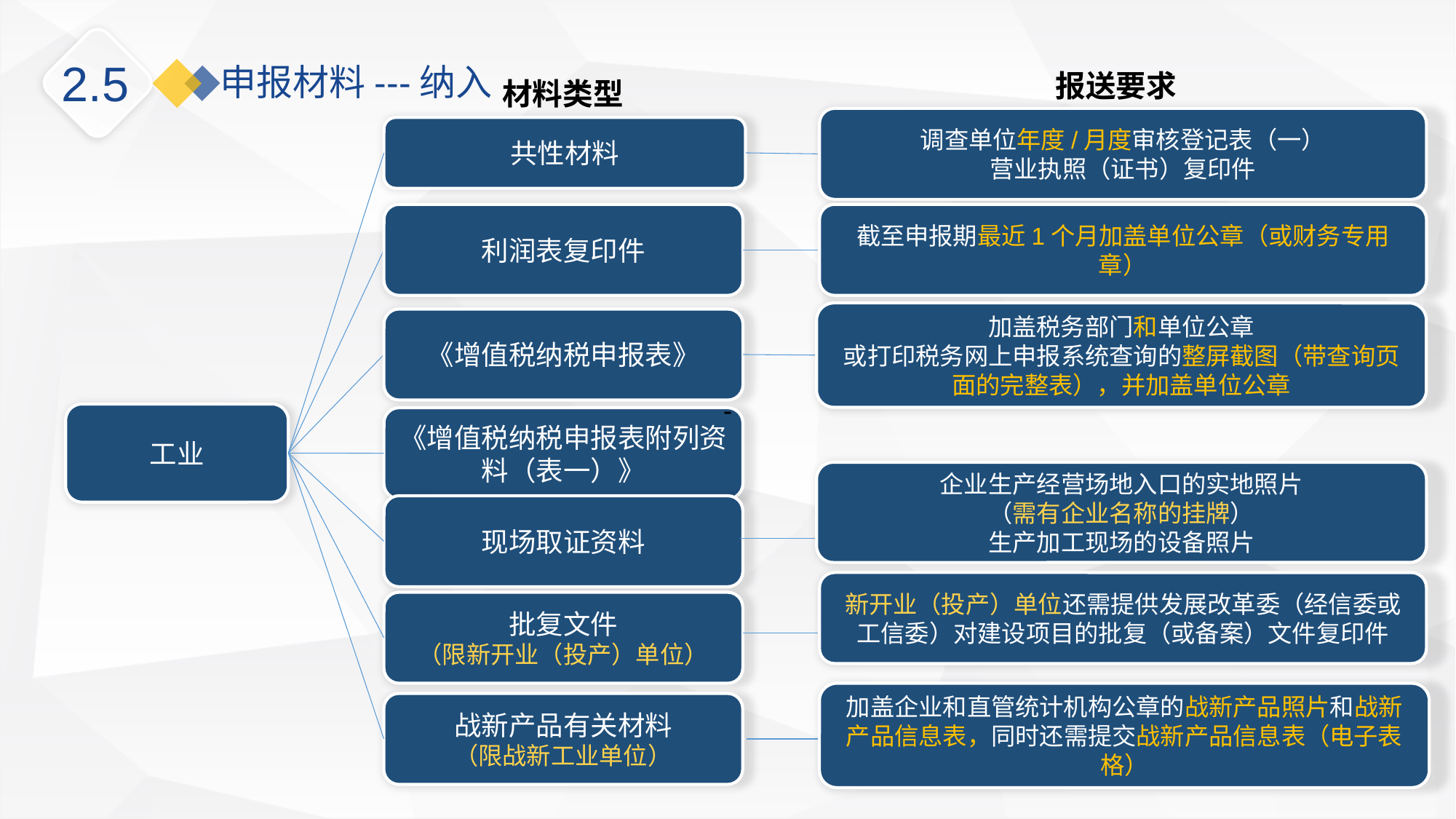

2.5
申报材料---纳入
报送要求

材料类型

调查单位年度/月度审核登记表（一）
营业执照（证书）复印件
共性材料
利润表复印件
截至申报期最近1个月加盖单位公章（或财务专用章）
加盖税务部门和单位公章
或打印税务网上申报系统查询的整屏截图（带查询页面的完整表），并加盖单位公章
《增值税纳税申报表》
-
工业
《增值税纳税申报表附列资料（表一）》
企业生产经营场地入口的实地照片
（需有企业名称的挂牌）
生产加工现场的设备照片
现场取证资料
新开业（投产）单位还需提供发展改革委（经信委或工信委）对建设项目的批复（或备案）文件复印件
批复文件
（限新开业（投产）单位）
加盖企业和直管统计机构公章的战新产品照片和战新产品信息表，同时还需提交战新产品信息表（电子表格）
战新产品有关材料
（限战新工业单位）
21